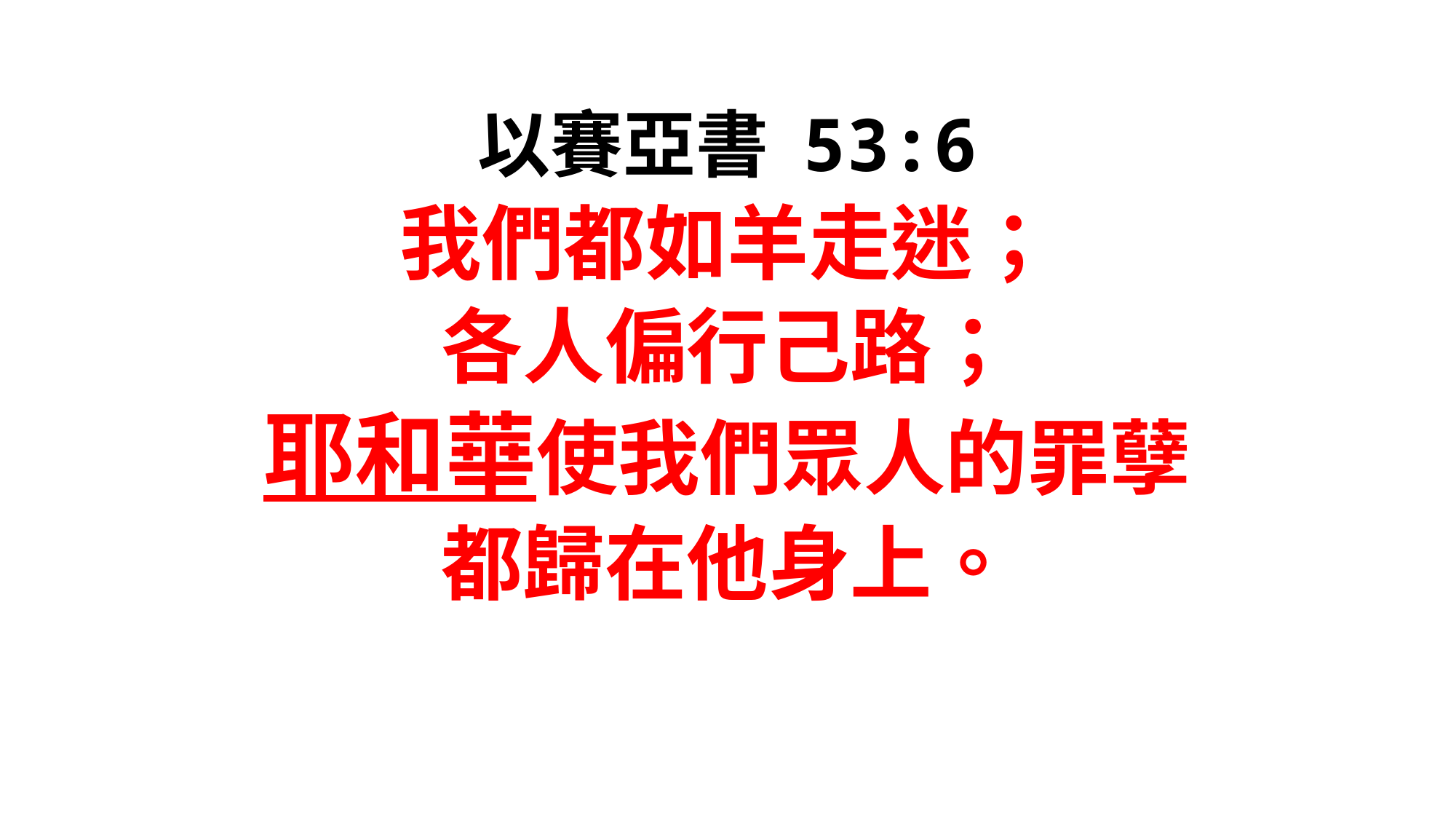

以賽亞書 53:6
我們都如羊走迷；
各人偏行己路；
耶和華使我們眾人的罪孽
都歸在他身上。